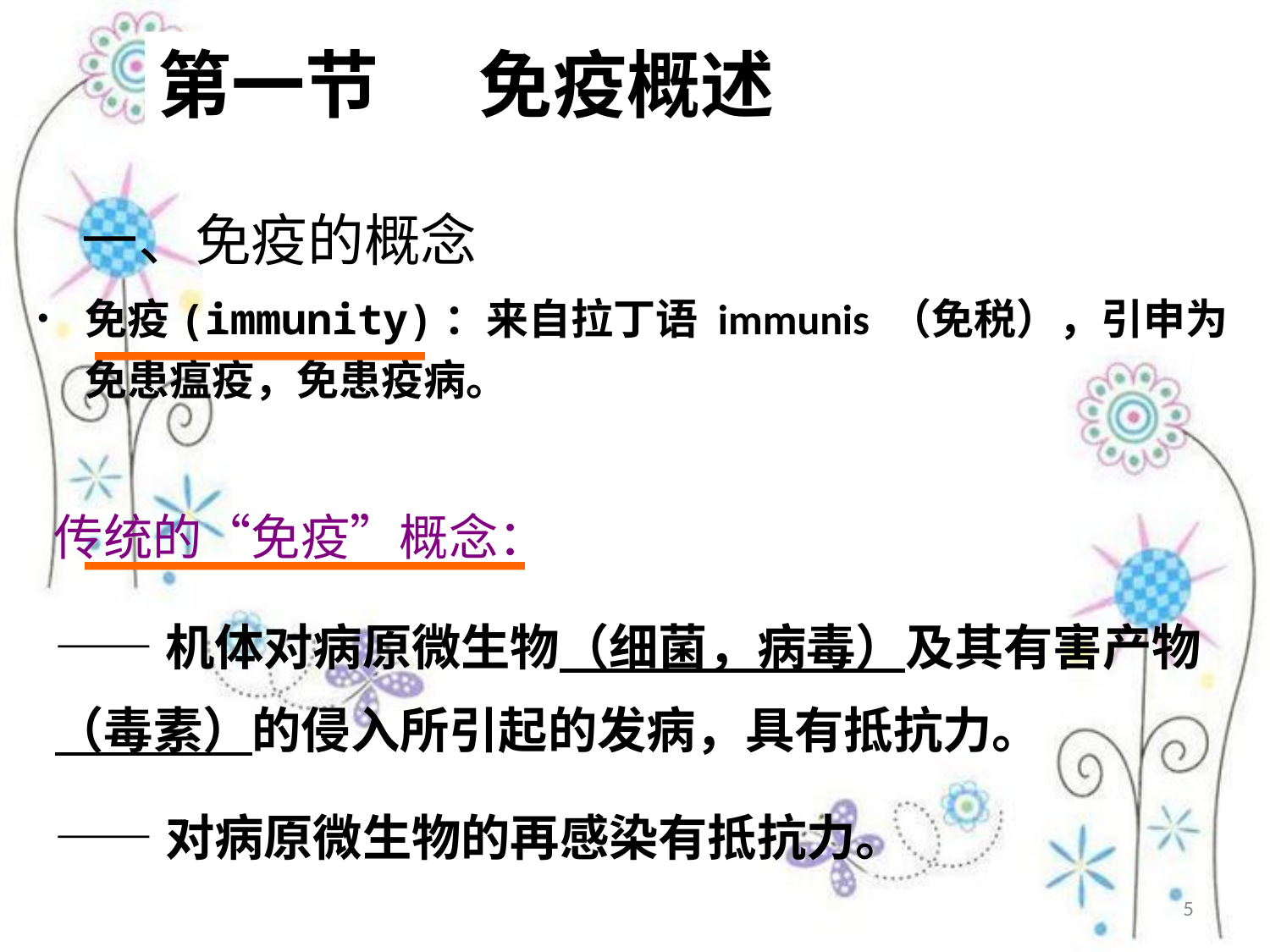

# 第一节      免疫概述
一、免疫的概念
免疫(immunity)：来自拉丁语 immunis （免税），引申为免患瘟疫，免患疫病。

 传统的“免疫”概念：

——机体对病原微生物（细菌，病毒）及其有害产物（毒素）的侵入所引起的发病，具有抵抗力。
——对病原微生物的再感染有抵抗力。
5